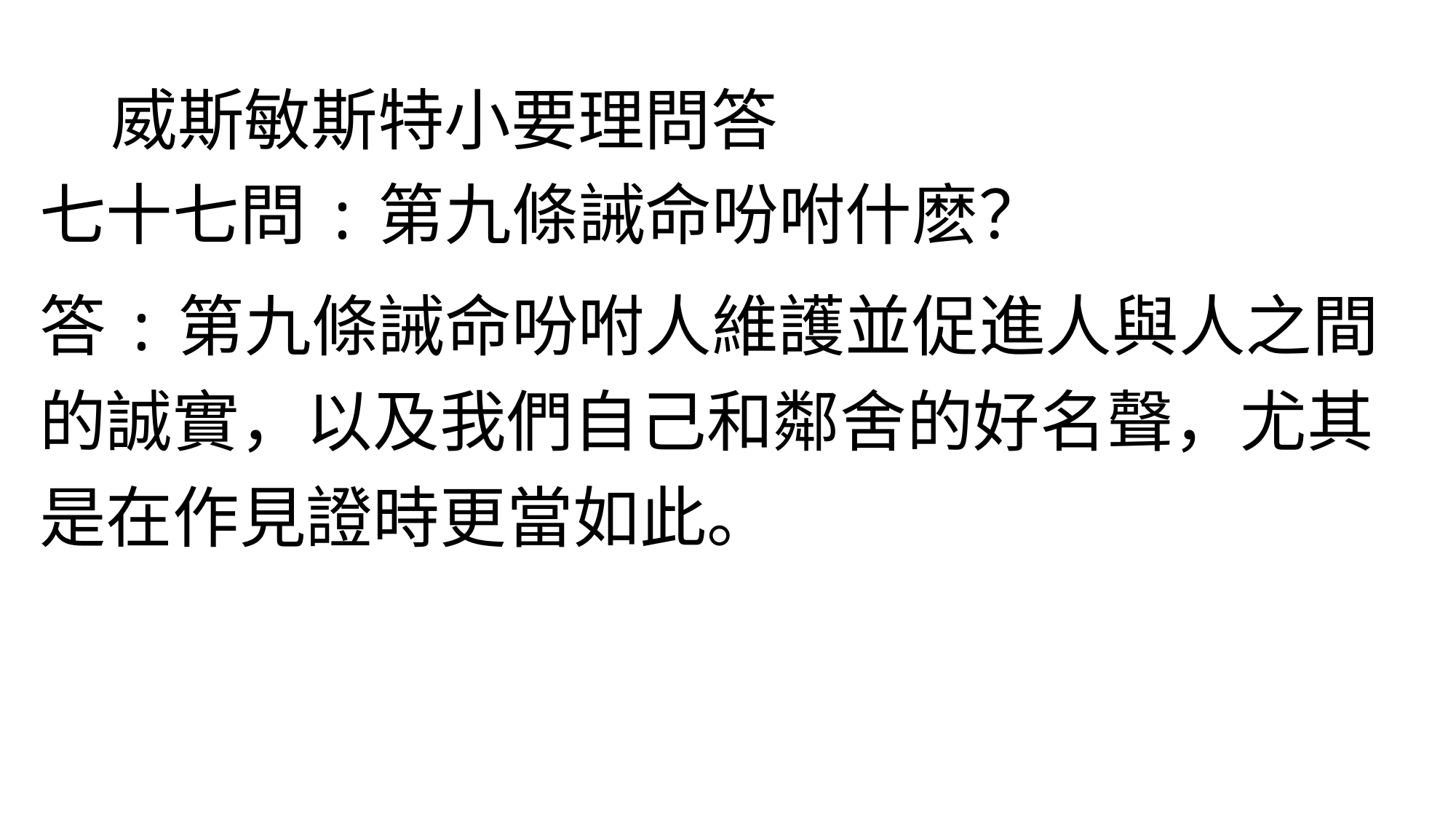

# 威斯敏斯特小要理問答
七十七問:第九條誡命吩咐什麽？
答:第九條誡命吩咐人維護並促進人與人之間的誠實，以及我們自己和鄰舍的好名聲，尤其是在作見證時更當如此。